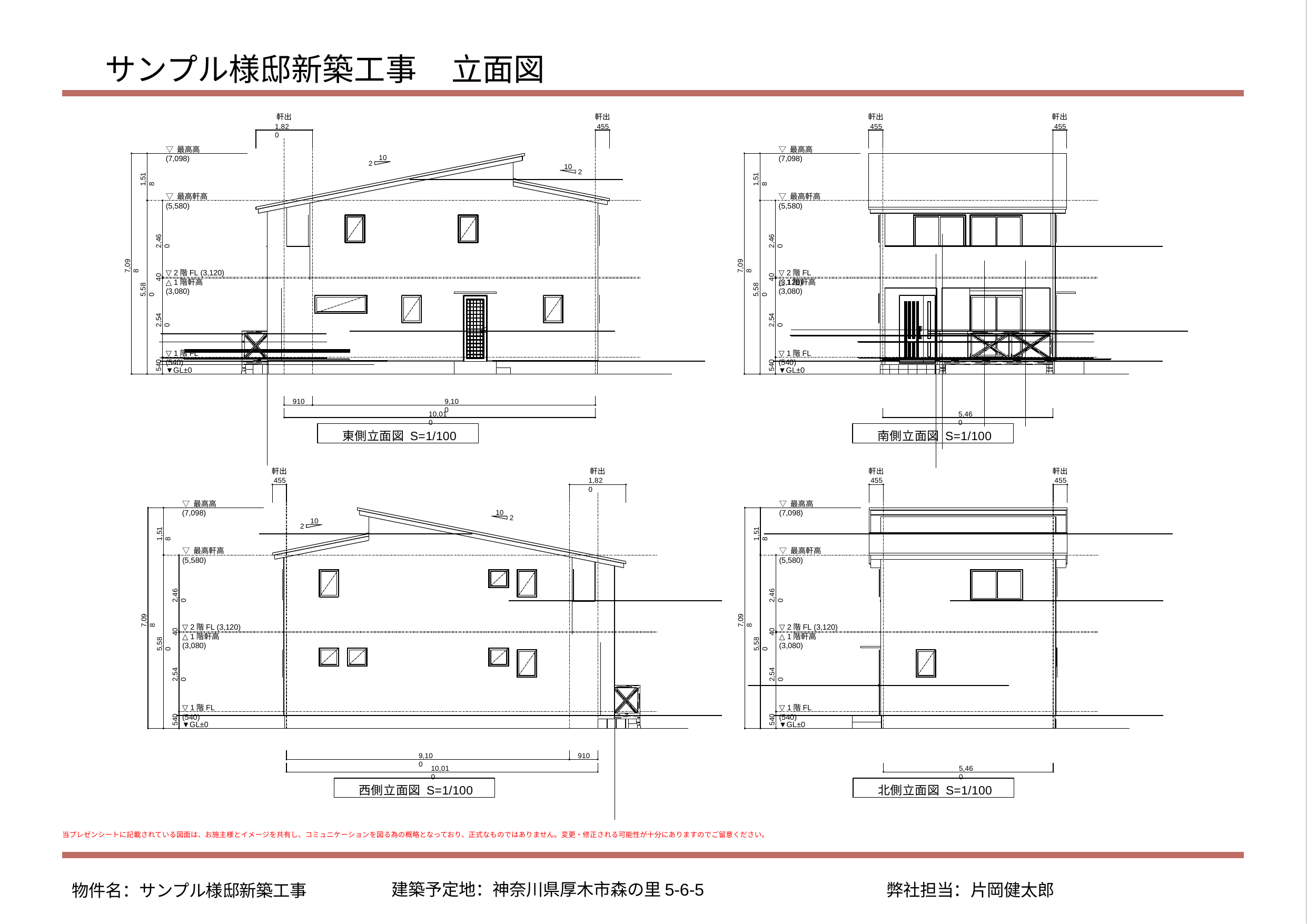

# サンプル様邸新築⼯事	⽴⾯図

軒出
1,820
軒出
455
軒出
455
軒出
455

▽ 最高高 (7,098)
▽ 最高高 (7,098)
10

2

10

2
1,518
1,518

▽ 最高軒高 (5,580)
▽ 最高軒高 (5,580)

2,460
2,460

7,098
7,098
▽ 2階FL (3,120)
△ 1階軒高 (3,080)
▽ 2階FL (3,120)
40
40
△ 1階軒高 (3,080)

5,580
5,580

2,540
2,540

▽ 1階FL (540)
▽ 1階FL (540)

540
540

▼GL±0
▼GL±0

910
9,100

10,010
5,460

東側立面図 S=1/100
南側立面図 S=1/100
軒出
455
軒出
1,820
軒出
455
軒出
455

▽ 最高高 (7,098)
▽ 最高高 (7,098)
10

2

10

2
1,518
1,518

▽ 最高軒高 (5,580)
▽ 最高軒高 (5,580)

2,460
2,460

7,098
7,098
▽ 2階FL (3,120)
△ 1階軒高 (3,080)
▽ 2階FL (3,120)
△ 1階軒高 (3,080)
40
40

5,580
5,580

2,540
2,540

▽ 1階FL (540)
▽ 1階FL (540)

540
540

▼GL±0
▼GL±0

9,100
910

10,010
5,460

西側立面図 S=1/100
北側立面図 S=1/100
当プレゼンシートに記載されている図⾯は、お施主様とイメージを共有し、コミュニケーションを図る為の概略となっており、正式なものではありません。変更・修正される可能性が⼗分にありますのでご留意ください。

建築予定地：神奈川県厚⽊市森の⾥5-6-5
弊社担当：⽚岡健太郎
物件名：サンプル様邸新築⼯事